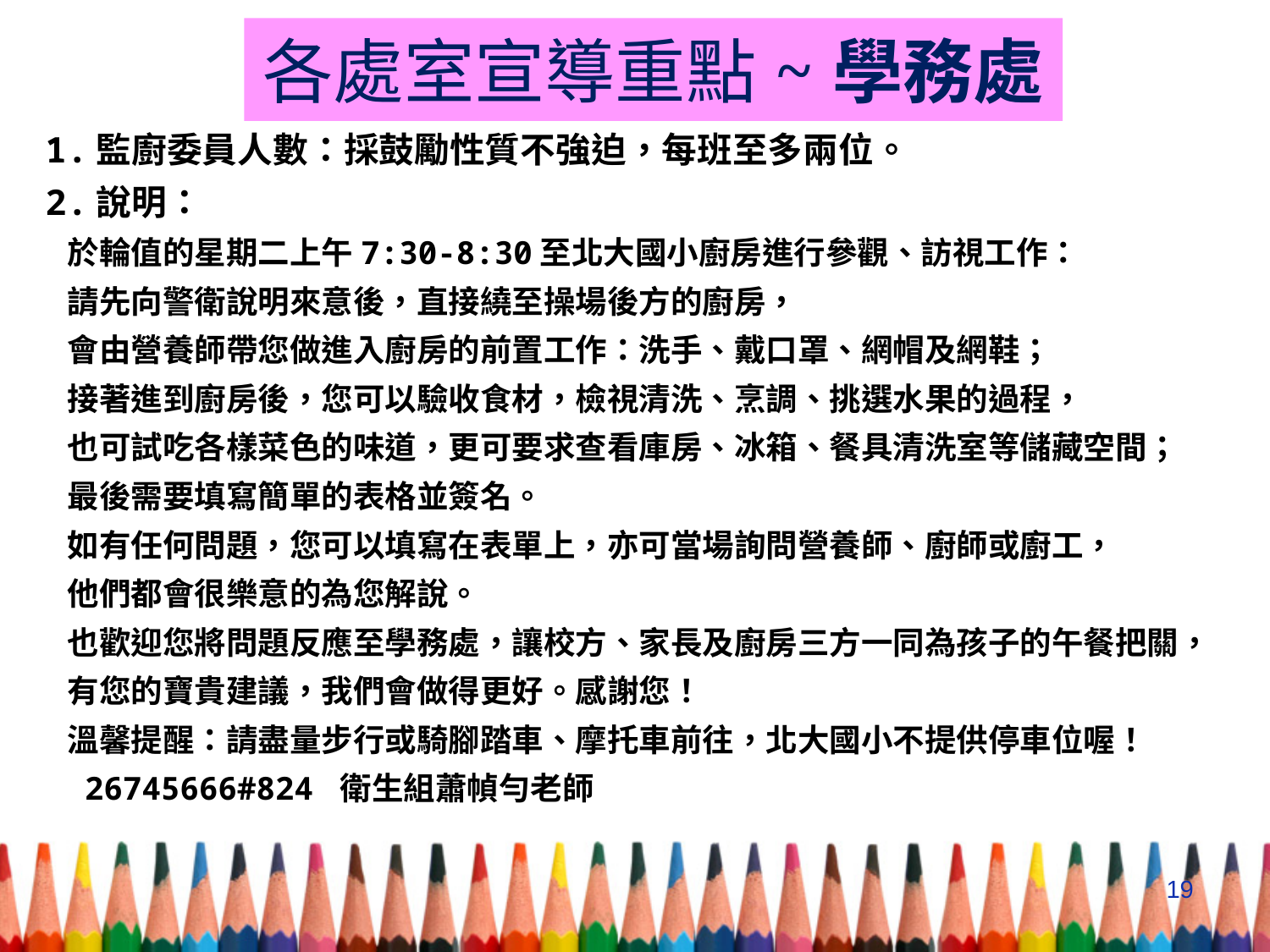

# 各處室宣導重點~學務處
1.監廚委員人數：採鼓勵性質不強迫，每班至多兩位。
2.說明：
  於輪值的星期二上午7:30-8:30至北大國小廚房進行參觀、訪視工作：
  請先向警衛說明來意後，直接繞至操場後方的廚房，
  會由營養師帶您做進入廚房的前置工作：洗手、戴口罩、網帽及網鞋；
  接著進到廚房後，您可以驗收食材，檢視清洗、烹調、挑選水果的過程，
  也可試吃各樣菜色的味道，更可要求查看庫房、冰箱、餐具清洗室等儲藏空間；
  最後需要填寫簡單的表格並簽名。
  如有任何問題，您可以填寫在表單上，亦可當場詢問營養師、廚師或廚工，
  他們都會很樂意的為您解說。
  也歡迎您將問題反應至學務處，讓校方、家長及廚房三方一同為孩子的午餐把關，
  有您的寶貴建議，我們會做得更好。感謝您！
  溫馨提醒：請盡量步行或騎腳踏車、摩托車前往，北大國小不提供停車位喔！
　26745666#824 衛生組蕭幀勻老師
19